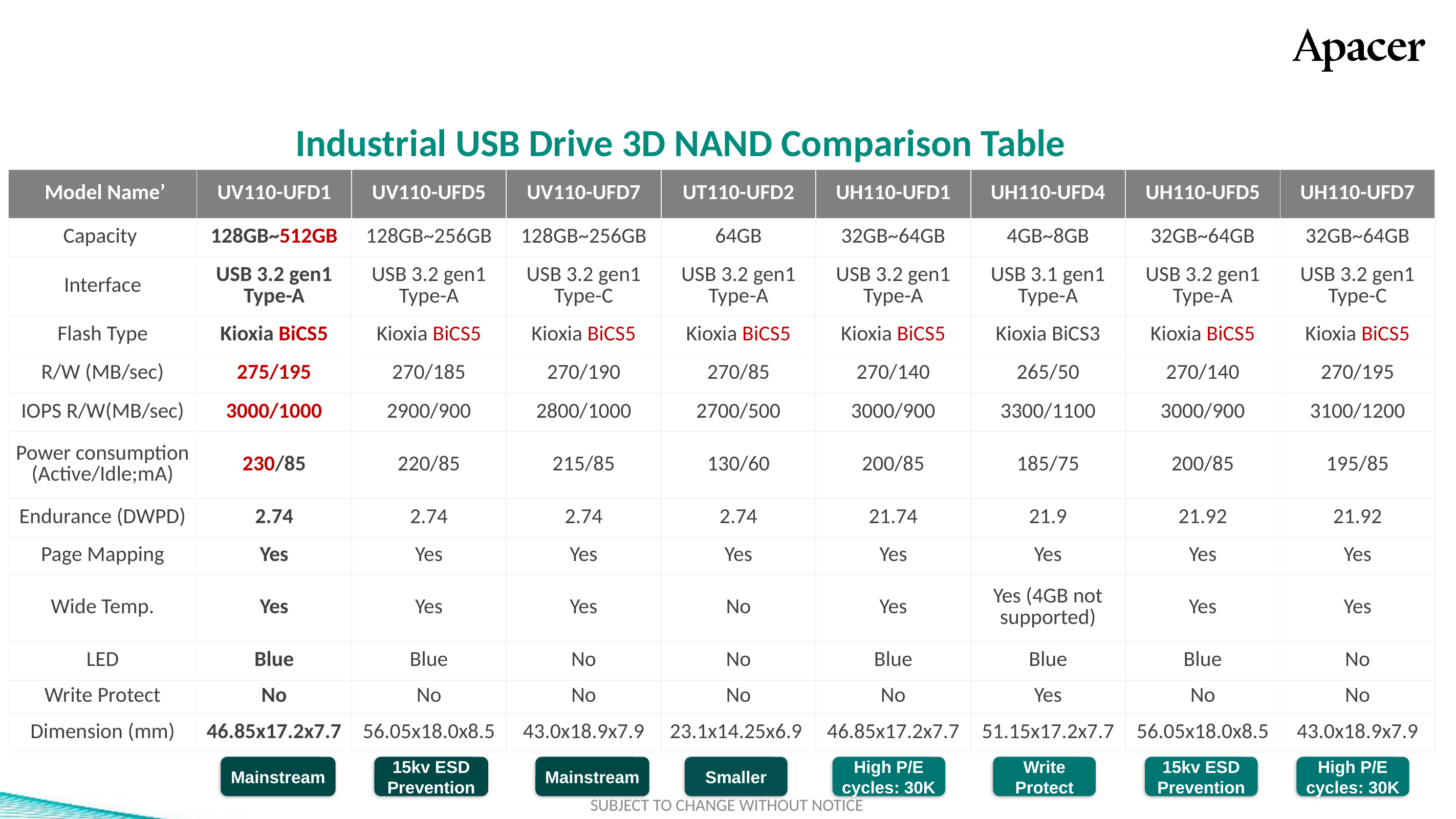

Industrial USB Drive 3D NAND Comparison Table
| Model Name’ | UV110-UFD1 | UV110-UFD5 | UV110-UFD7 | UT110-UFD2 | UH110-UFD1 | UH110-UFD4 | UH110-UFD5 | UH110-UFD7 |
| --- | --- | --- | --- | --- | --- | --- | --- | --- |
| Capacity | 128GB~512GB | 128GB~256GB | 128GB~256GB | 64GB | 32GB~64GB | 4GB~8GB | 32GB~64GB | 32GB~64GB |
| Interface | USB 3.2 gen1 Type-A | USB 3.2 gen1 Type-A | USB 3.2 gen1 Type-C | USB 3.2 gen1 Type-A | USB 3.2 gen1 Type-A | USB 3.1 gen1 Type-A | USB 3.2 gen1 Type-A | USB 3.2 gen1 Type-C |
| Flash Type | Kioxia BiCS5 | Kioxia BiCS5 | Kioxia BiCS5 | Kioxia BiCS5 | Kioxia BiCS5 | Kioxia BiCS3 | Kioxia BiCS5 | Kioxia BiCS5 |
| R/W (MB/sec) | 275/195 | 270/185 | 270/190 | 270/85 | 270/140 | 265/50 | 270/140 | 270/195 |
| IOPS R/W(MB/sec) | 3000/1000 | 2900/900 | 2800/1000 | 2700/500 | 3000/900 | 3300/1100 | 3000/900 | 3100/1200 |
| Power consumption (Active/Idle;mA) | 230/85 | 220/85 | 215/85 | 130/60 | 200/85 | 185/75 | 200/85 | 195/85 |
| Endurance (DWPD) | 2.74 | 2.74 | 2.74 | 2.74 | 21.74 | 21.9 | 21.92 | 21.92 |
| Page Mapping | Yes | Yes | Yes | Yes | Yes | Yes | Yes | Yes |
| Wide Temp. | Yes | Yes | Yes | No | Yes | Yes (4GB not supported) | Yes | Yes |
| LED | Blue | Blue | No | No | Blue | Blue | Blue | No |
| Write Protect | No | No | No | No | No | Yes | No | No |
| Dimension (mm) | 46.85x17.2x7.7 | 56.05x18.0x8.5 | 43.0x18.9x7.9 | 23.1x14.25x6.9 | 46.85x17.2x7.7 | 51.15x17.2x7.7 | 56.05x18.0x8.5 | 43.0x18.9x7.9 |
標準色
附屬
配色
3D TLC
2D MLC
SLC-lite
SLC
類工

SLC-liteX

Mainstream
15kv ESD Prevention
Mainstream
Smaller
High P/E cycles: 30K
Write Protect
15kv ESD Prevention
High P/E cycles: 30K